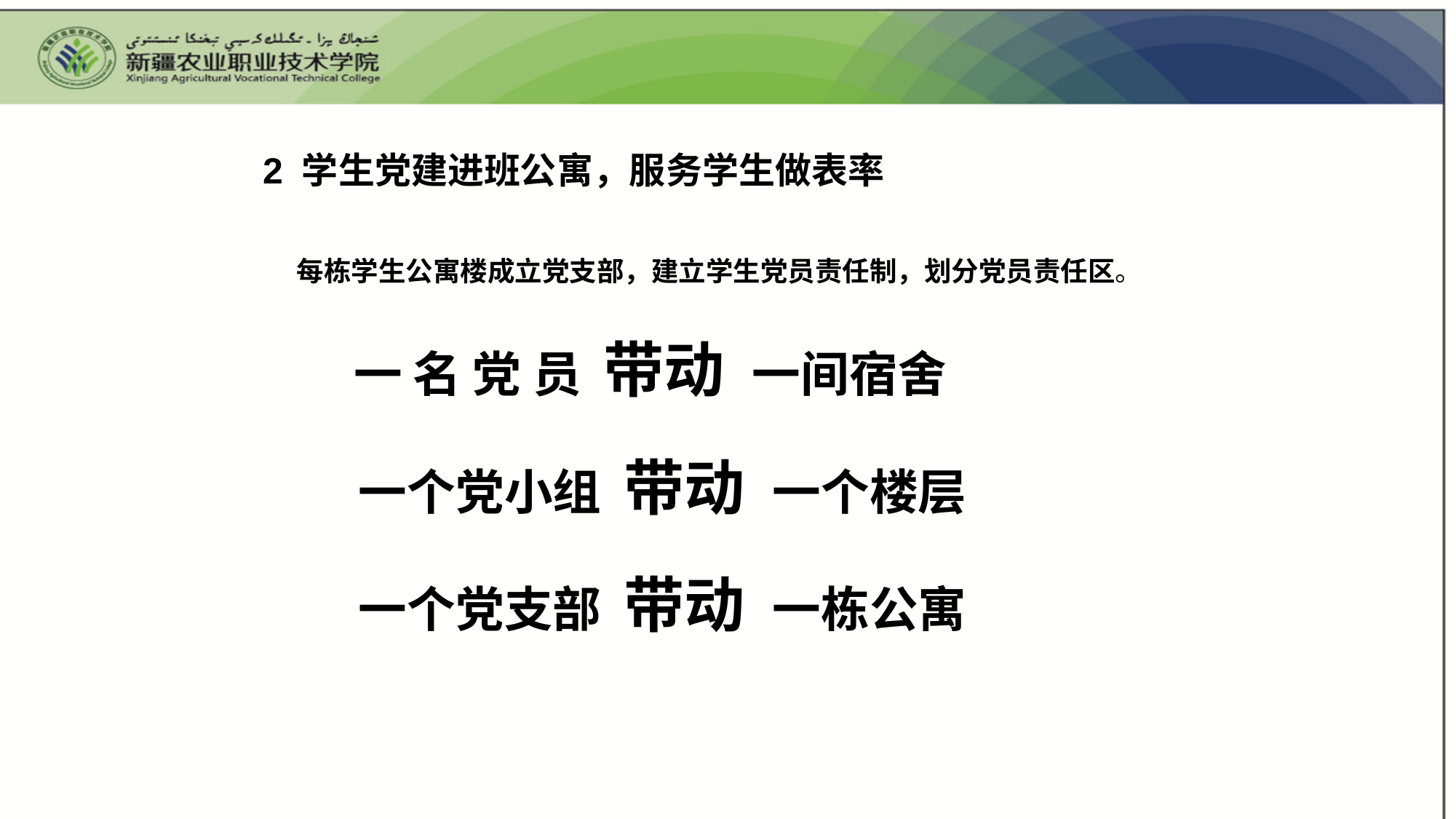

2 学生党建进班公寓，服务学生做表率
在每栋学生公寓楼成立党支部，建立学生党员责任制，划分党员责任区。
       一 名 党 员  带动  一间宿舍
       一个党小组  带动  一个楼层
       一个党支部  带动  一栋公寓